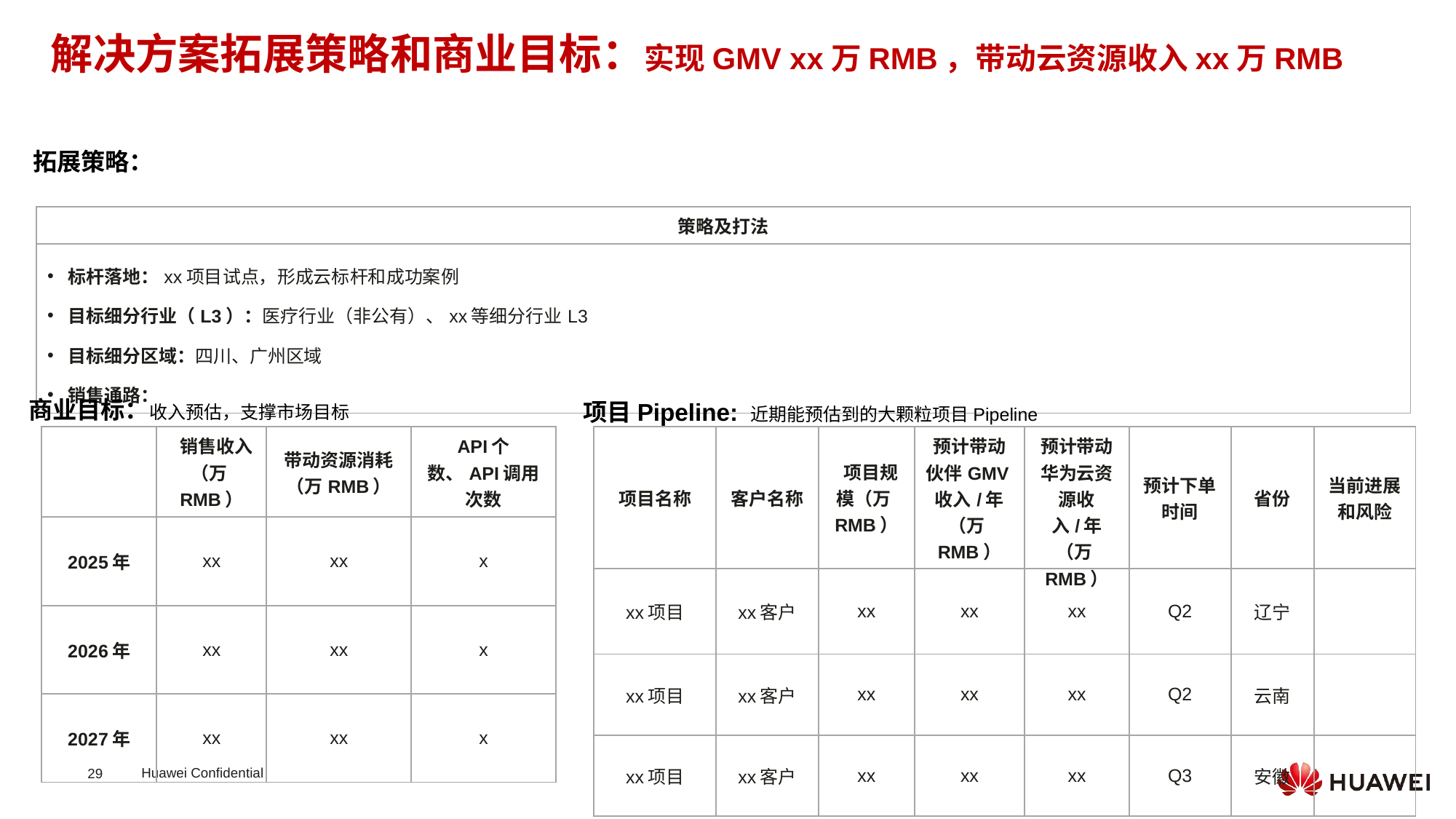

解决方案拓展策略和商业目标：实现GMV xx万RMB，带动云资源收入xx万RMB
拓展策略：
| 策略及打法 |
| --- |
| 标杆落地：xx项目试点，形成云标杆和成功案例 目标细分行业（L3）：医疗行业（非公有）、xx等细分行业L3 目标细分区域：四川、广州区域 销售通路： |
商业目标：收入预估，支撑市场目标
项目Pipeline: 近期能预估到的大颗粒项目Pipeline
|  | 销售收入 （万RMB） | 带动资源消耗（万RMB） | API个数、API调用次数 |
| --- | --- | --- | --- |
| 2025年 | xx | xx | x |
| 2026年 | xx | xx | x |
| 2027年 | xx | xx | x |
| 项目名称 | 客户名称 | 项目规模（万RMB） | 预计带动伙伴GMV收入/年（万RMB） | 预计带动华为云资源收入/年（万RMB） | 预计下单时间 | 省份 | 当前进展和风险 |
| --- | --- | --- | --- | --- | --- | --- | --- |
| xx项目 | xx客户 | xx | xx | xx | Q2 | 辽宁 |  |
| xx项目 | xx客户 | xx | xx | xx | Q2 | 云南 |  |
| xx项目 | xx客户 | xx | xx | xx | Q3 | 安徽 |  |